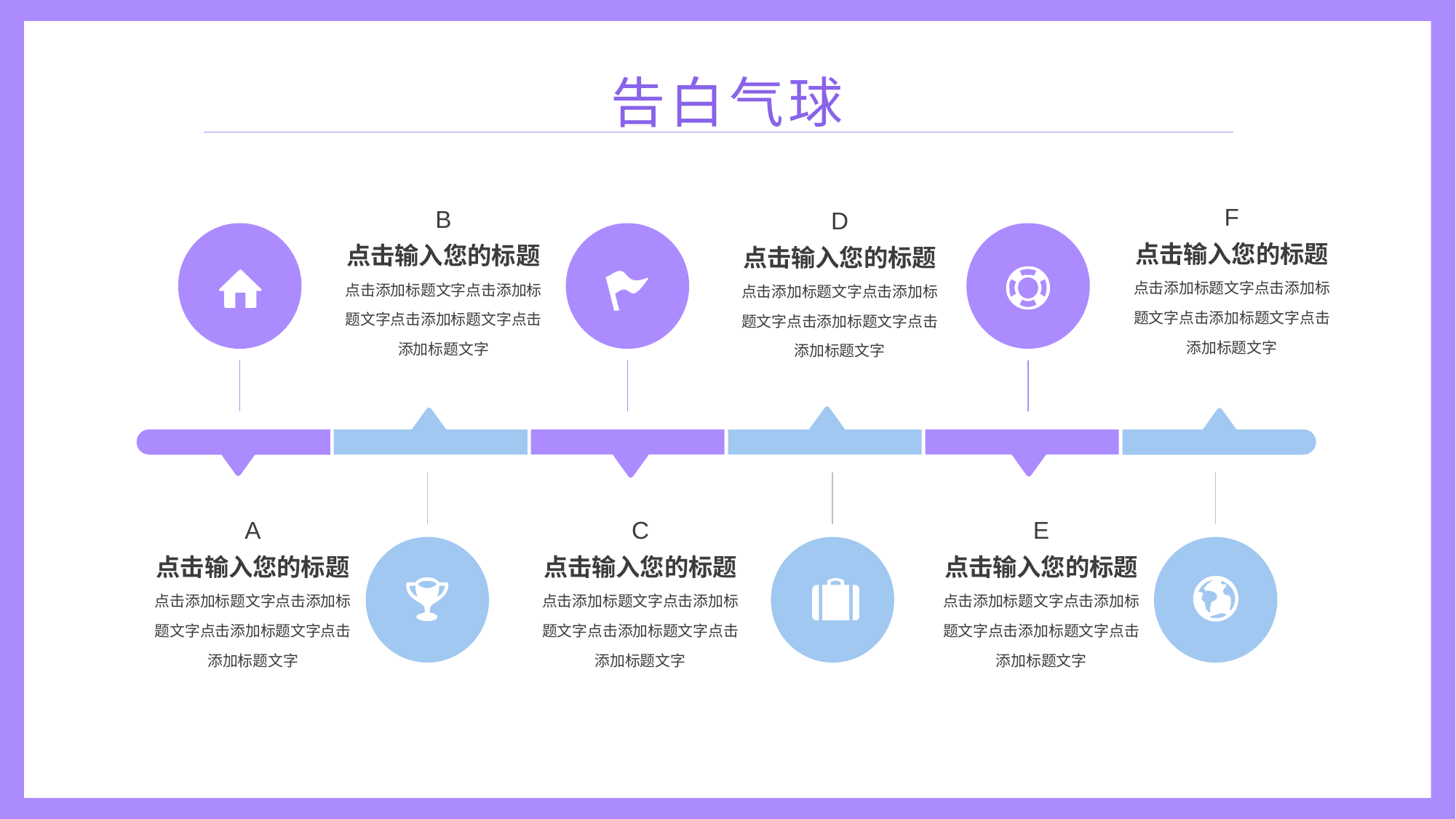

告白气球
F
点击输入您的标题
点击添加标题文字点击添加标题文字点击添加标题文字点击添加标题文字

B
点击输入您的标题
点击添加标题文字点击添加标题文字点击添加标题文字点击添加标题文字

D
点击输入您的标题
点击添加标题文字点击添加标题文字点击添加标题文字点击添加标题文字

A
点击输入您的标题
点击添加标题文字点击添加标题文字点击添加标题文字点击添加标题文字

C
点击输入您的标题
点击添加标题文字点击添加标题文字点击添加标题文字点击添加标题文字

E
点击输入您的标题
点击添加标题文字点击添加标题文字点击添加标题文字点击添加标题文字